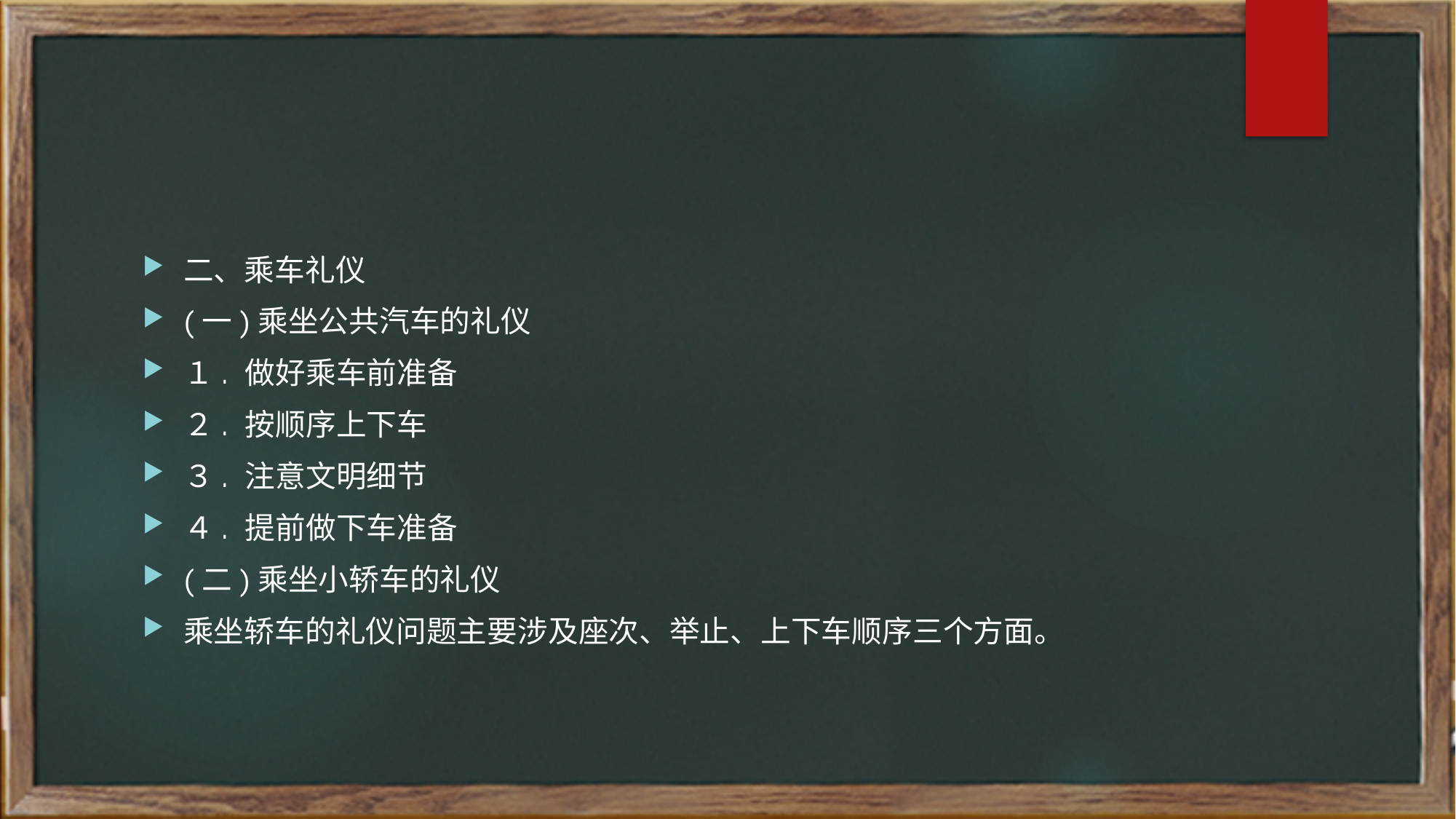

二、乘车礼仪
(一)乘坐公共汽车的礼仪
１. 做好乘车前准备
２. 按顺序上下车
３. 注意文明细节
４. 提前做下车准备
(二)乘坐小轿车的礼仪
乘坐轿车的礼仪问题主要涉及座次、举止、上下车顺序三个方面。